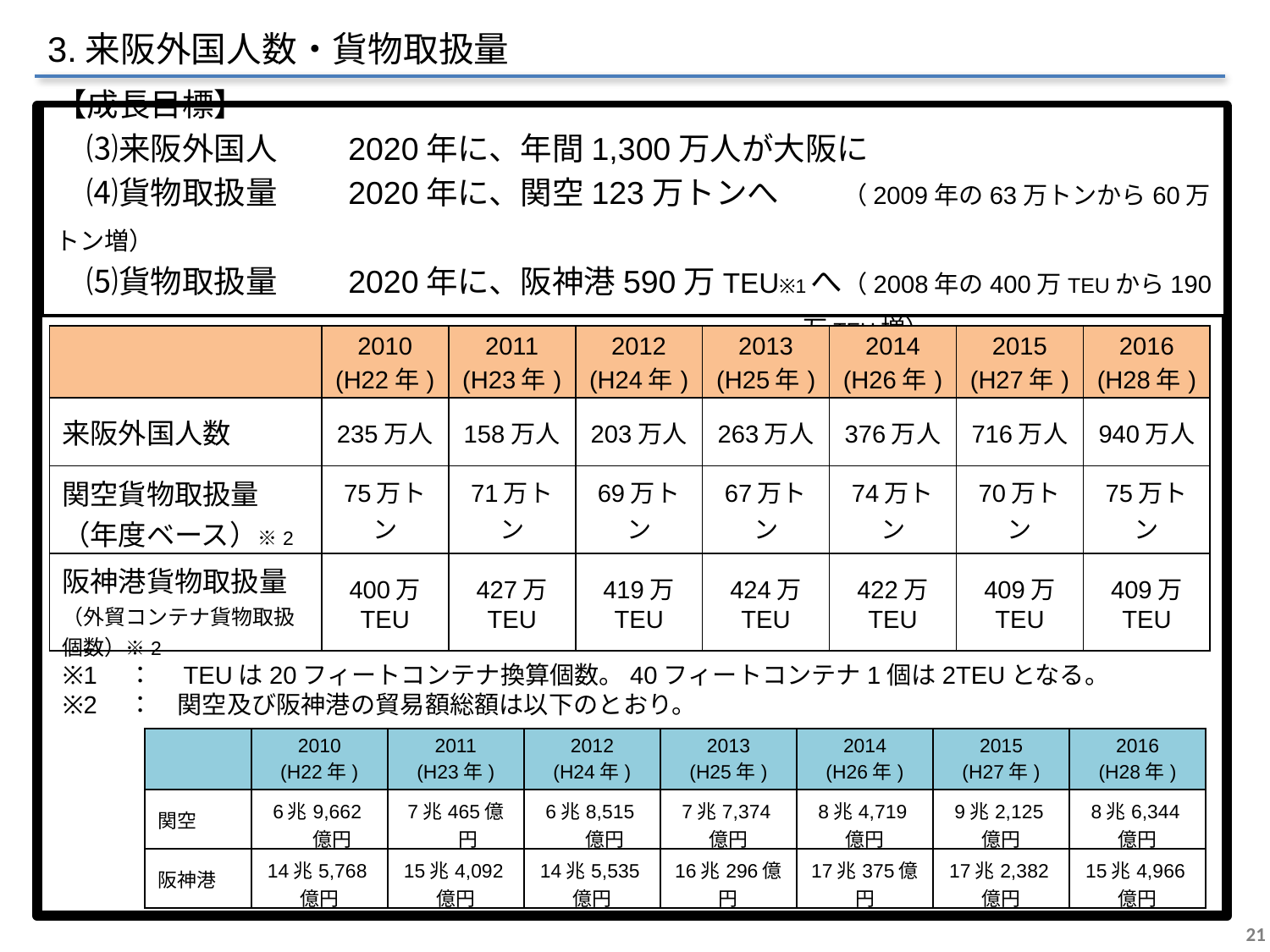

3.来阪外国人数・貨物取扱量

【成長目標】
　⑶来阪外国人　　2020年に、年間1,300万人が大阪に
　⑷貨物取扱量　　2020年に、関空123万トンへ　　（2009年の63万トンから60万トン増）
　⑸貨物取扱量　　2020年に、阪神港590万TEU※1へ（2008年の400万TEUから190万TEU増）
|  | 2010 (H22年) | 2011 (H23年) | 2012 (H24年) | 2013 (H25年) | 2014 (H26年) | 2015 (H27年) | 2016 (H28年) |
| --- | --- | --- | --- | --- | --- | --- | --- |
| 来阪外国人数 | 235万人 | 158万人 | 203万人 | 263万人 | 376万人 | 716万人 | 940万人 |
| 関空貨物取扱量 （年度ベース）※2 | 75万トン | 71万トン | 69万トン | 67万トン | 74万トン | 70万トン | 75万トン |
| 阪神港貨物取扱量 （外貿コンテナ貨物取扱個数）※2 | 400万 TEU | 427万 TEU | 419万 TEU | 424万 TEU | 422万 TEU | 409万 TEU | 409万 TEU |
※1　：　TEUは20フィートコンテナ換算個数。40フィートコンテナ1個は2TEUとなる。
※2　：　関空及び阪神港の貿易額総額は以下のとおり。
|  | 2010 (H22年) | 2011 (H23年) | 2012 (H24年) | 2013 (H25年) | 2014 (H26年) | 2015 (H27年) | 2016 (H28年) |
| --- | --- | --- | --- | --- | --- | --- | --- |
| 関空 | 6兆9,662億円 | 7兆465億円 | 6兆8,515億円 | 7兆7,374億円 | 8兆4,719億円 | 9兆2,125億円 | 8兆6,344億円 |
| 阪神港 | 14兆5,768億円 | 15兆4,092億円 | 14兆5,535億円 | 16兆296億 円 | 17兆375億 円 | 17兆2,382億円 | 15兆4,966億円 |
21